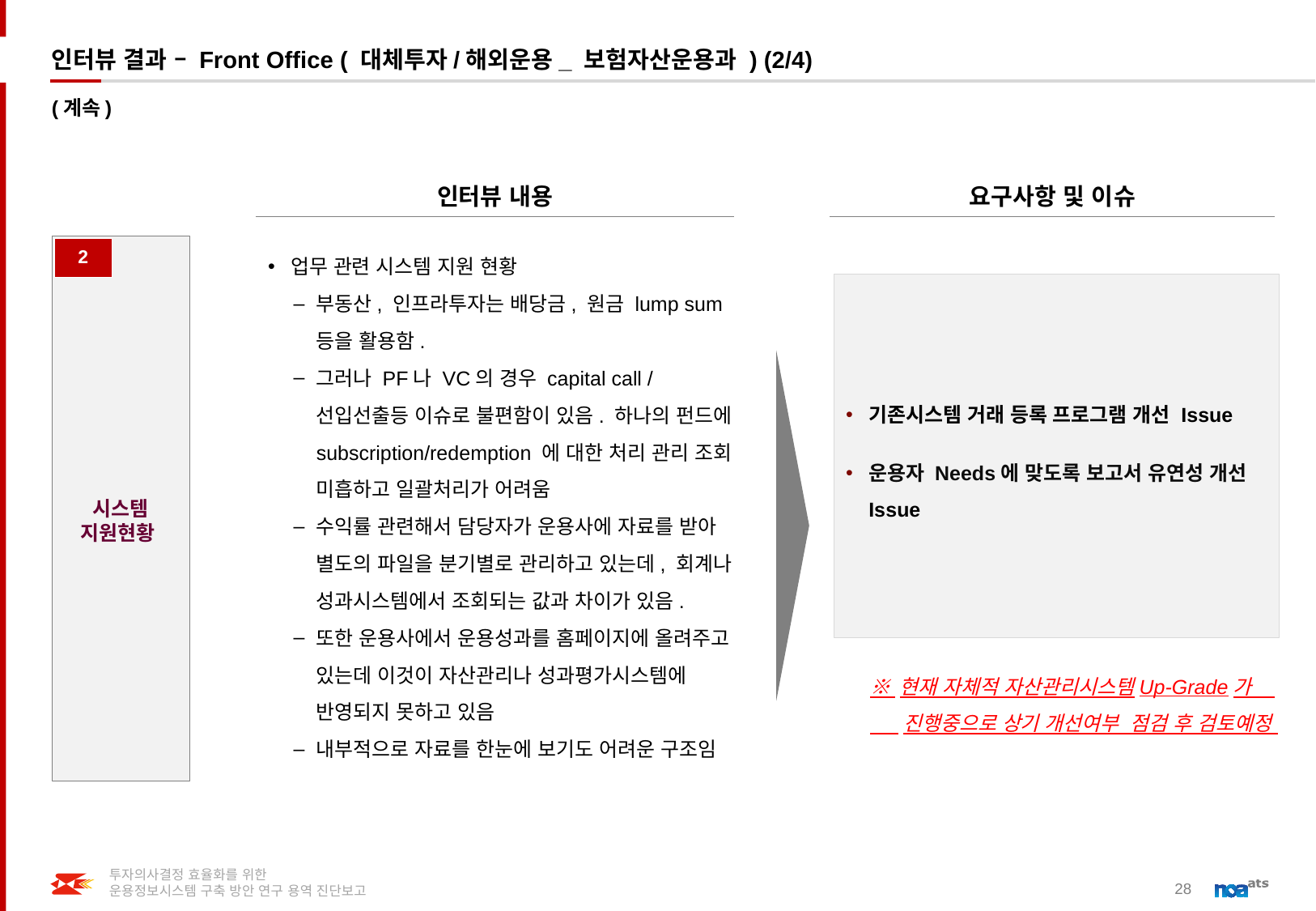

# 인터뷰 결과 – Front Office ( 대체투자/해외운용_ 보험자산운용과 ) (2/4)
(계속)
인터뷰 내용
요구사항 및 이슈

시스템 지원현황
업무 관련 시스템 지원 현황
부동산, 인프라투자는 배당금, 원금 lump sum 등을 활용함.
그러나 PF나 VC의 경우 capital call / 선입선출등 이슈로 불편함이 있음. 하나의 펀드에 subscription/redemption 에 대한 처리 관리 조회 미흡하고 일괄처리가 어려움
수익률 관련해서 담당자가 운용사에 자료를 받아 별도의 파일을 분기별로 관리하고 있는데, 회계나 성과시스템에서 조회되는 값과 차이가 있음.
또한 운용사에서 운용성과를 홈페이지에 올려주고 있는데 이것이 자산관리나 성과평가시스템에 반영되지 못하고 있음
내부적으로 자료를 한눈에 보기도 어려운 구조임
2
기존시스템 거래 등록 프로그램 개선 Issue

운용자 Needs에 맞도록 보고서 유연성 개선 Issue

※ 현재 자체적 자산관리시스템Up-Grade가
     진행중으로 상기 개선여부  점검 후 검토예정